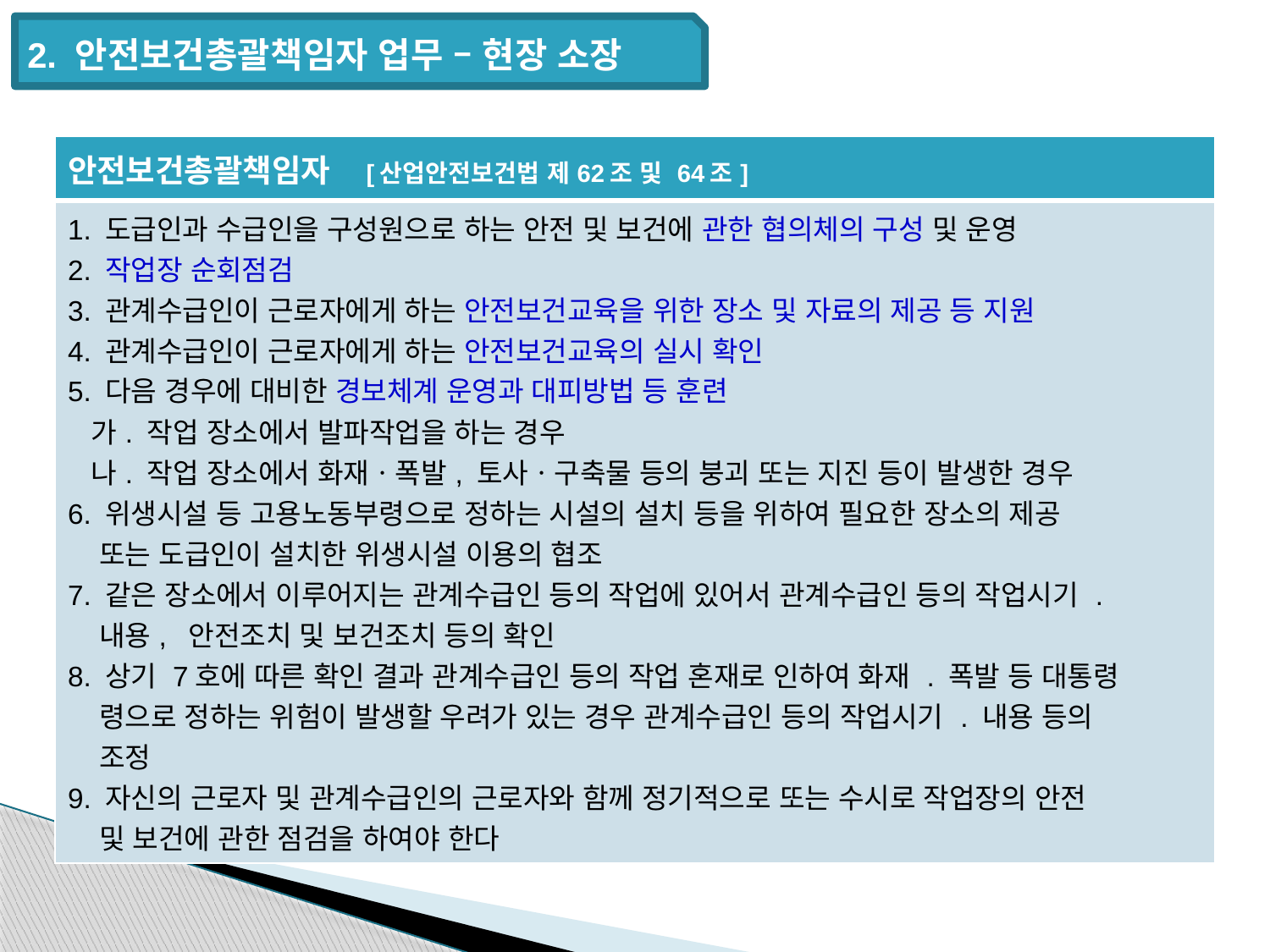

2. 안전보건총괄책임자 업무 – 현장 소장
| 안전보건총괄책임자 [산업안전보건법 제62조 및 64조] |
| --- |
| 1. 도급인과 수급인을 구성원으로 하는 안전 및 보건에 관한 협의체의 구성 및 운영 2. 작업장 순회점검 3. 관계수급인이 근로자에게 하는 안전보건교육을 위한 장소 및 자료의 제공 등 지원 4. 관계수급인이 근로자에게 하는 안전보건교육의 실시 확인 5. 다음 경우에 대비한 경보체계 운영과 대피방법 등 훈련 가. 작업 장소에서 발파작업을 하는 경우 나. 작업 장소에서 화재ㆍ폭발, 토사ㆍ구축물 등의 붕괴 또는 지진 등이 발생한 경우 6. 위생시설 등 고용노동부령으로 정하는 시설의 설치 등을 위하여 필요한 장소의 제공 또는 도급인이 설치한 위생시설 이용의 협조 7. 같은 장소에서 이루어지는 관계수급인 등의 작업에 있어서 관계수급인 등의 작업시기 . 내용, 안전조치 및 보건조치 등의 확인 8. 상기 7호에 따른 확인 결과 관계수급인 등의 작업 혼재로 인하여 화재 . 폭발 등 대통령 령으로 정하는 위험이 발생할 우려가 있는 경우 관계수급인 등의 작업시기 . 내용 등의 조정 9. 자신의 근로자 및 관계수급인의 근로자와 함께 정기적으로 또는 수시로 작업장의 안전 및 보건에 관한 점검을 하여야 한다 |